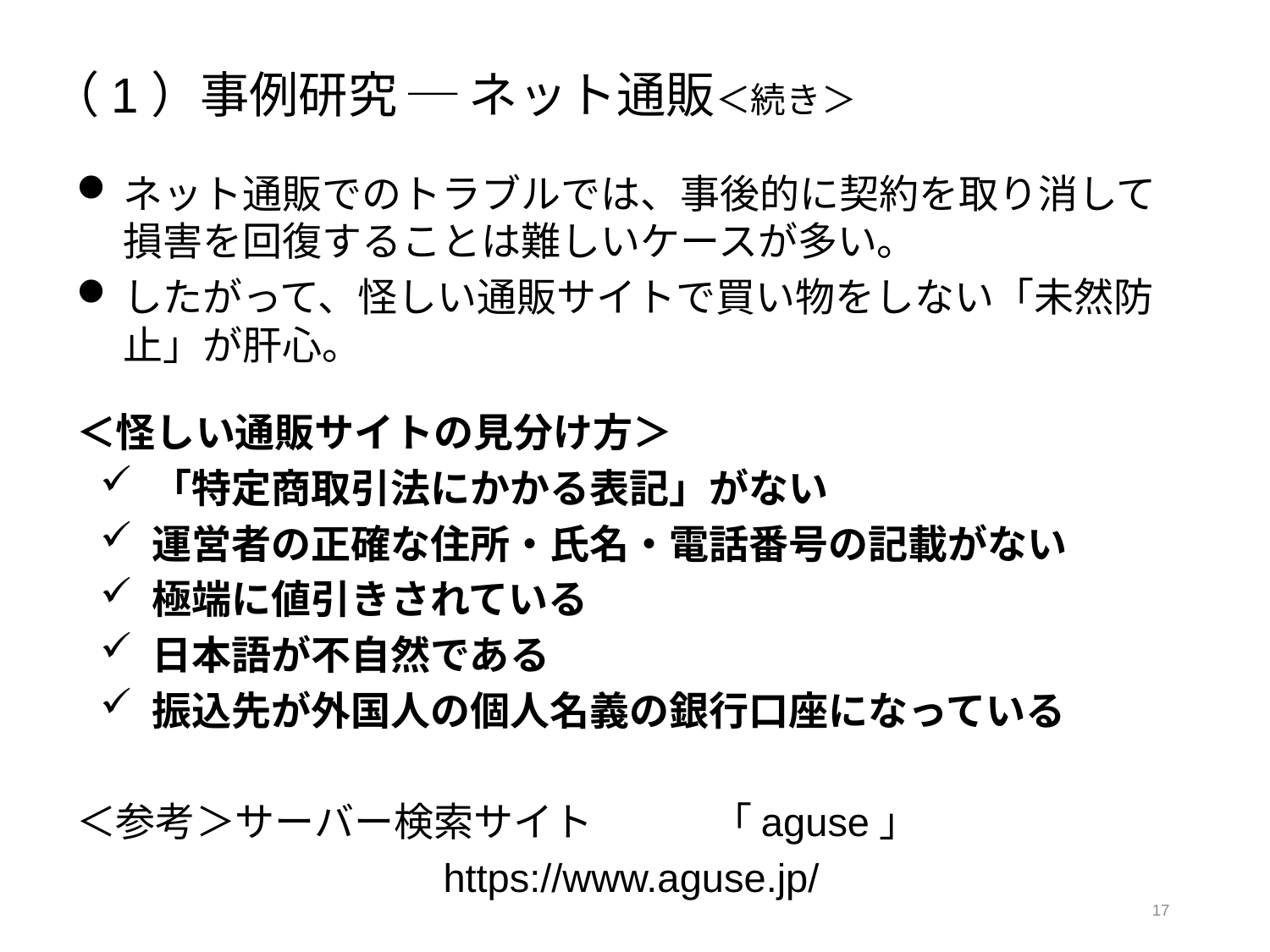

（1）事例研究 ─ ネット通販＜続き＞
ネット通販でのトラブルでは、事後的に契約を取り消して損害を回復することは難しいケースが多い。
したがって、怪しい通販サイトで買い物をしない「未然防止」が肝心。
＜怪しい通販サイトの見分け方＞
 「特定商取引法にかかる表記」がない
 運営者の正確な住所・氏名・電話番号の記載がない
 極端に値引きされている
 日本語が不自然である
 振込先が外国人の個人名義の銀行口座になっている

＜参考＞サーバー検索サイト　　　「aguse」
　　　　　　　　　https://www.aguse.jp/

17